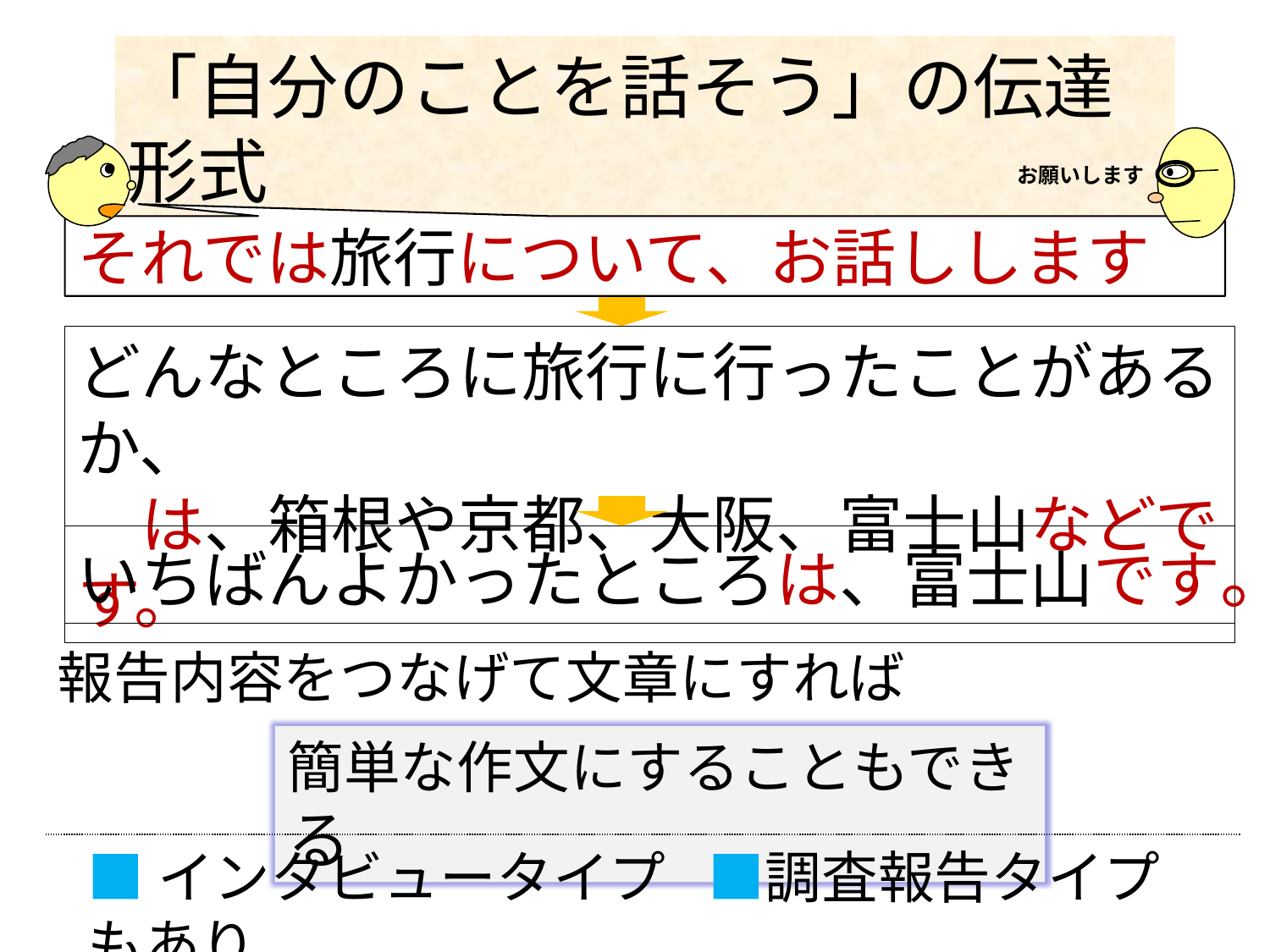

「自分のことを話そう」の伝達形式

お願いします
それでは旅行について、お話しします。

どんなところに旅行に行ったことがあるか、
　は、箱根や京都、大阪、富士山などです。

いちばんよかったところは、富士山です。
報告内容をつなげて文章にすれば
簡単な作文にすることもできる
■インタビュータイプ　■調査報告タイプ　もあり